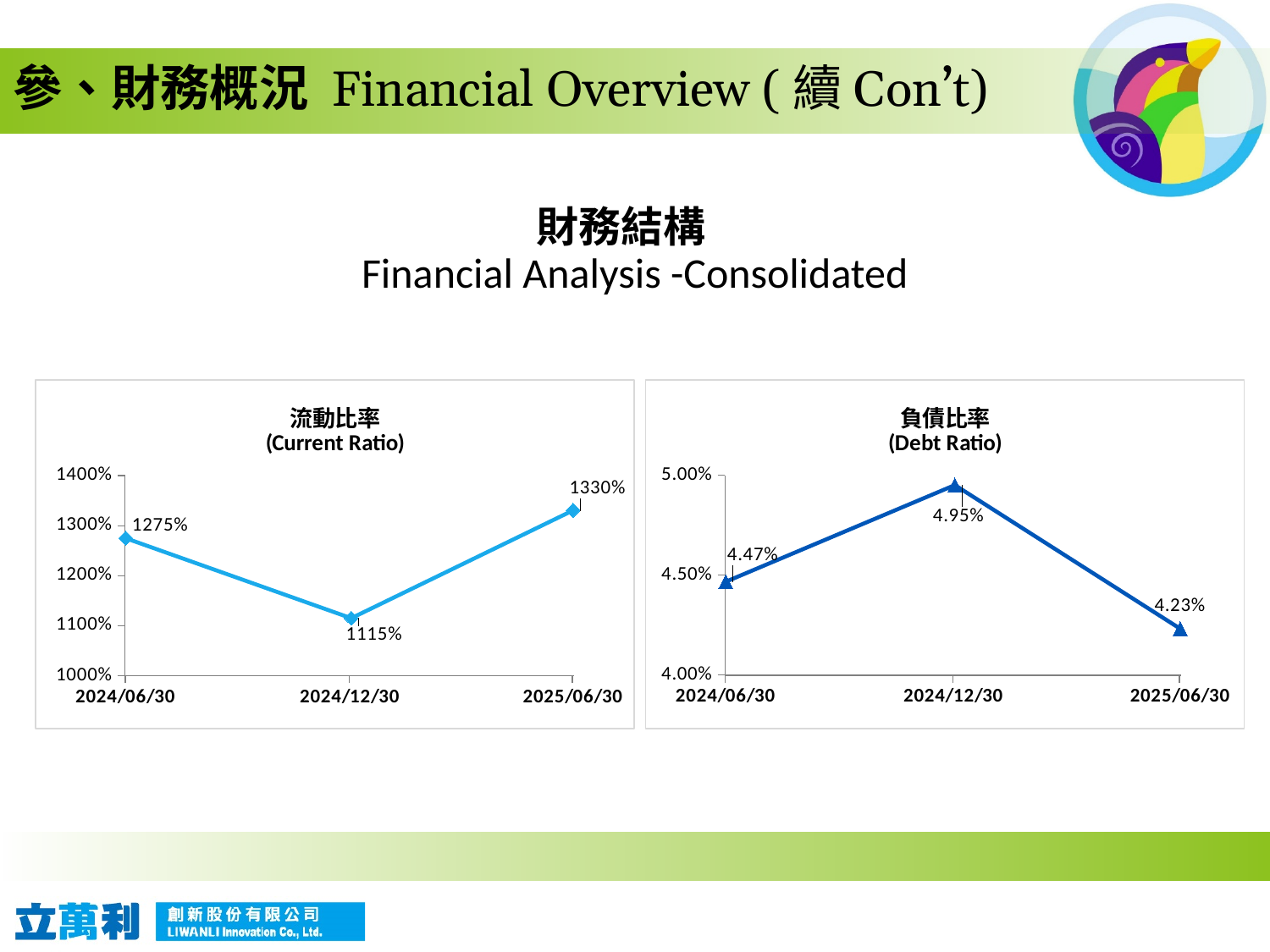

參、財務概況 Financial Overview (續Con’t)
# 財務結構 Financial Analysis -Consolidated

### Chart: 流動比率
(Current Ratio)

| Category | 流動比率 |
|---|---|
| 45473 | 12.74818588852864 |
| 45657 | 11.150316782083395 |
| 45838 | 13.304613417622624 |

### Chart: 負債比率
(Debt Ratio)

| Category | 負債比率 |
|---|---|
| 45473 | 0.0446815099059497 |
| 45657 | 0.04952353541894683 |
| 45838 | 0.042331968908112014 |